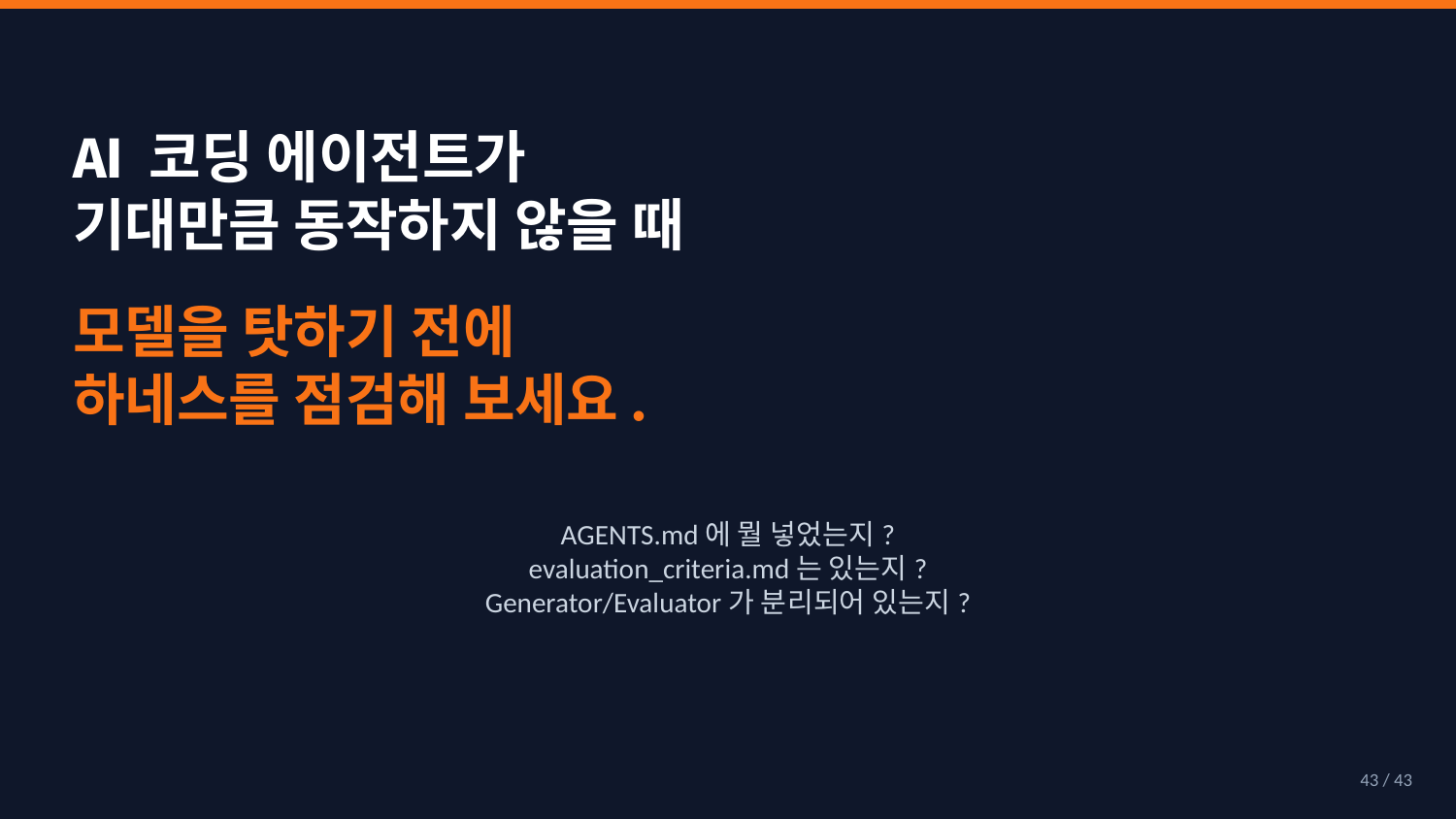

AI 코딩 에이전트가
기대만큼 동작하지 않을 때
모델을 탓하기 전에
하네스를 점검해 보세요.
AGENTS.md에 뭘 넣었는지?
evaluation_criteria.md는 있는지?
Generator/Evaluator가 분리되어 있는지?
43 / 43